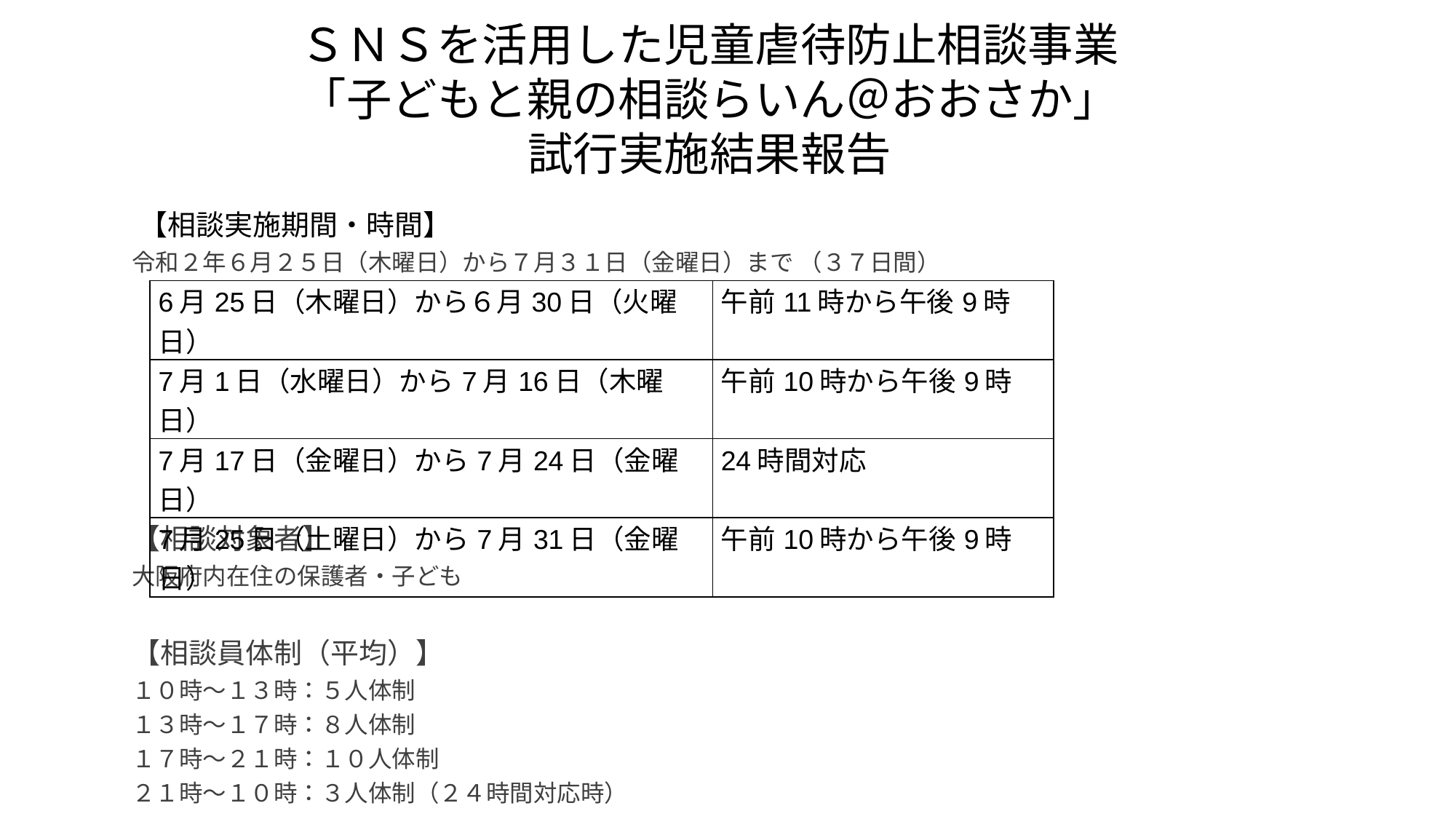

ＳＮＳを活用した児童虐待防止相談事業
「子どもと親の相談らいん＠おおさか」
試行実施結果報告

　 【相談実施期間・時間】
令和２年６月２５日（木曜日）から７月３１日（金曜日）まで （３７日間）

【相談対象者】
大阪府内在住の保護者・子ども

【相談員体制（平均）】
１０時～１３時：５人体制
１３時～１７時：８人体制
１７時～２１時：１０人体制
２１時～１０時：３人体制（２４時間対応時）

| 6月25日（木曜日）から６月30日（火曜日） | 午前11時から午後9時 |
| --- | --- |
| 7月1日（水曜日）から7月16日（木曜日） | 午前10時から午後9時 |
| 7月17日（金曜日）から7月24日（金曜日） | 24時間対応 |
| 7月25日（土曜日）から7月31日（金曜日） | 午前10時から午後9時 |